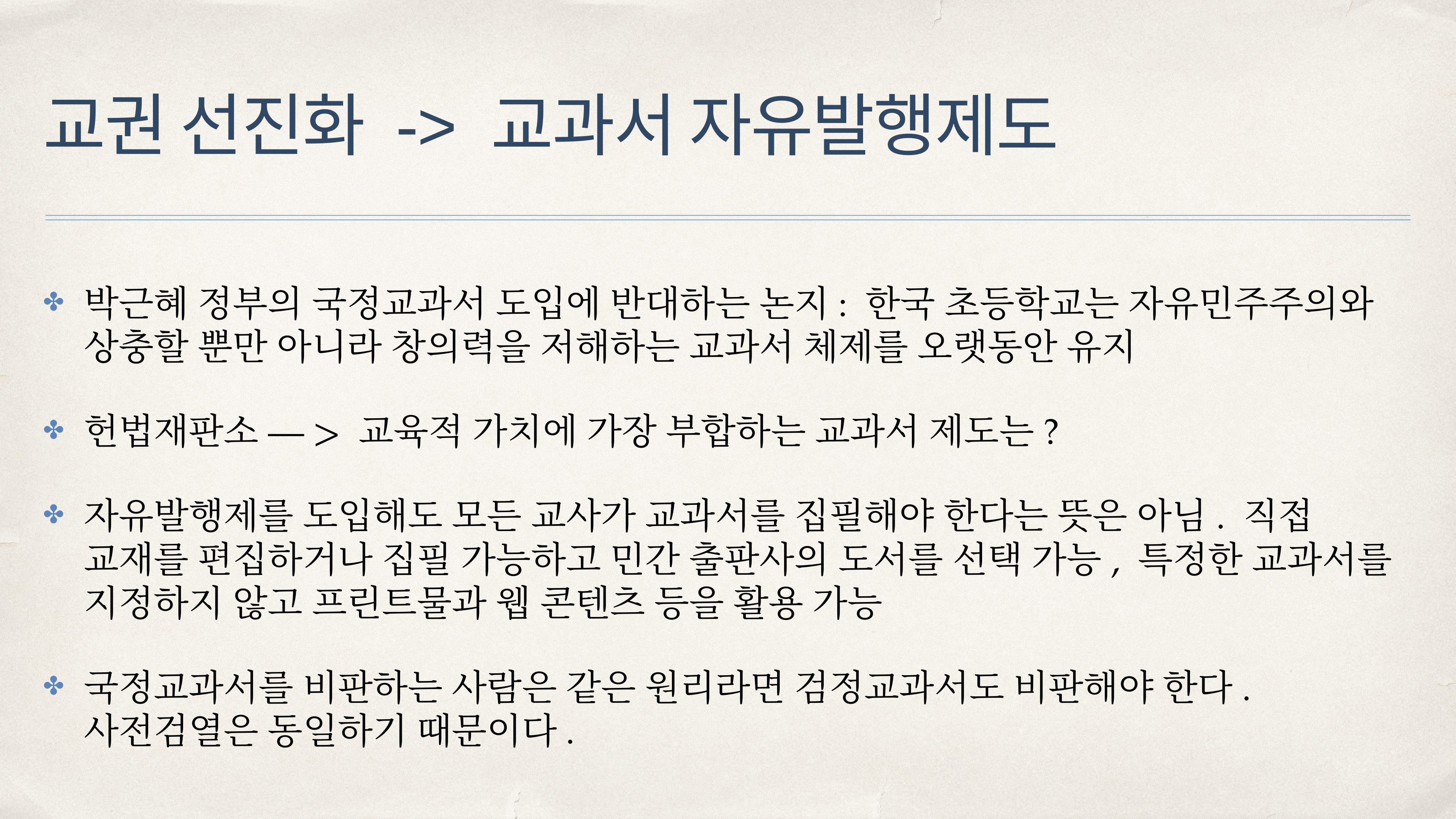

# 교권 선진화 -> 교과서 자유발행제도
박근혜 정부의 국정교과서 도입에 반대하는 논지: 한국 초등학교는 자유민주주의와 상충할 뿐만 아니라 창의력을 저해하는 교과서 체제를 오랫동안 유지
헌법재판소 —> 교육적 가치에 가장 부합하는 교과서 제도는?
자유발행제를 도입해도 모든 교사가 교과서를 집필해야 한다는 뜻은 아님. 직접 교재를 편집하거나 집필 가능하고 민간 출판사의 도서를 선택 가능, 특정한 교과서를 지정하지 않고 프린트물과 웹 콘텐츠 등을 활용 가능
국정교과서를 비판하는 사람은 같은 원리라면 검정교과서도 비판해야 한다. 사전검열은 동일하기 때문이다.